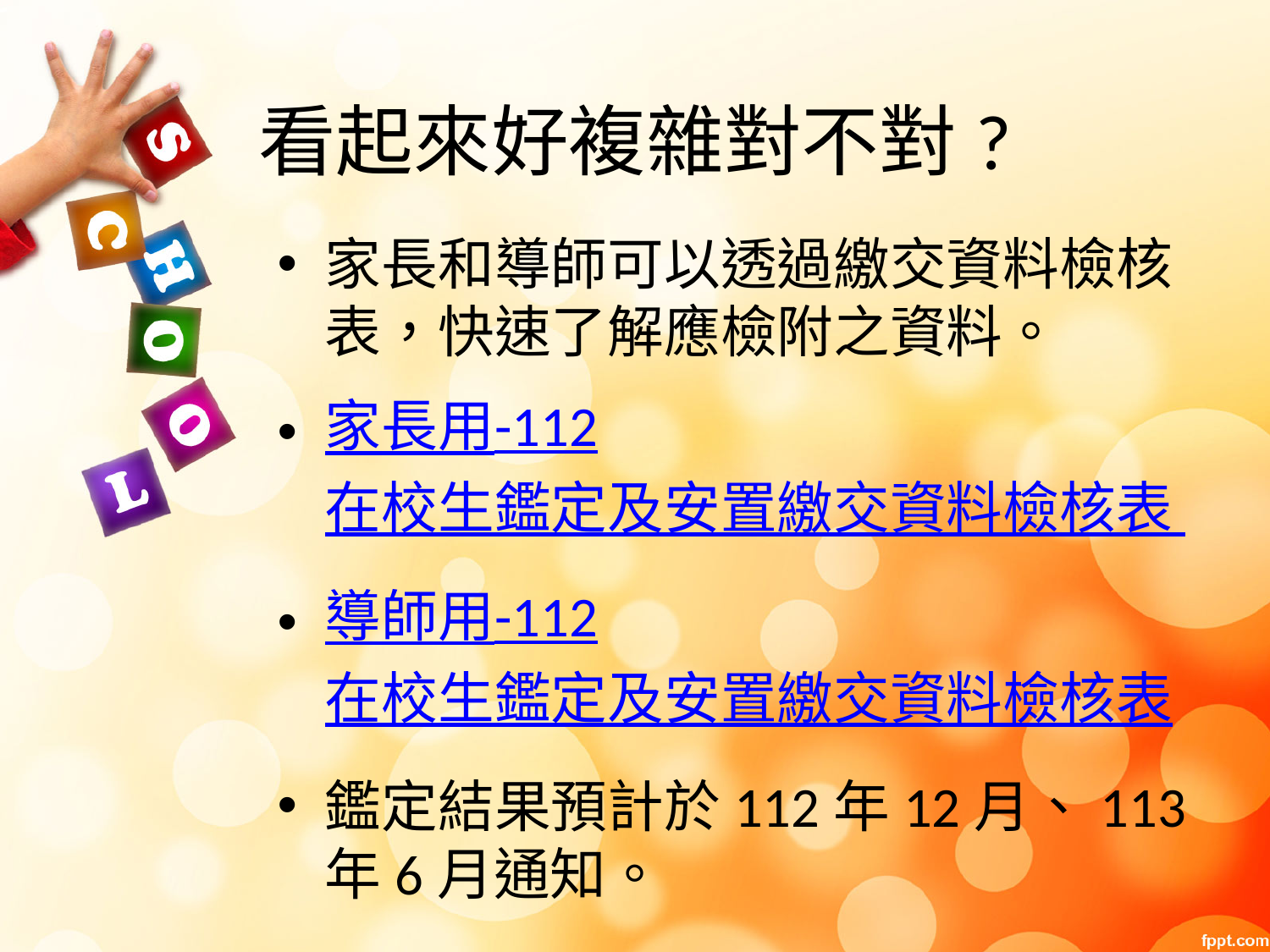

# 看起來好複雜對不對?
家長和導師可以透過繳交資料檢核表，快速了解應檢附之資料。
家長用-112在校生鑑定及安置繳交資料檢核表
導師用-112在校生鑑定及安置繳交資料檢核表
鑑定結果預計於112年12月、113年6月通知。